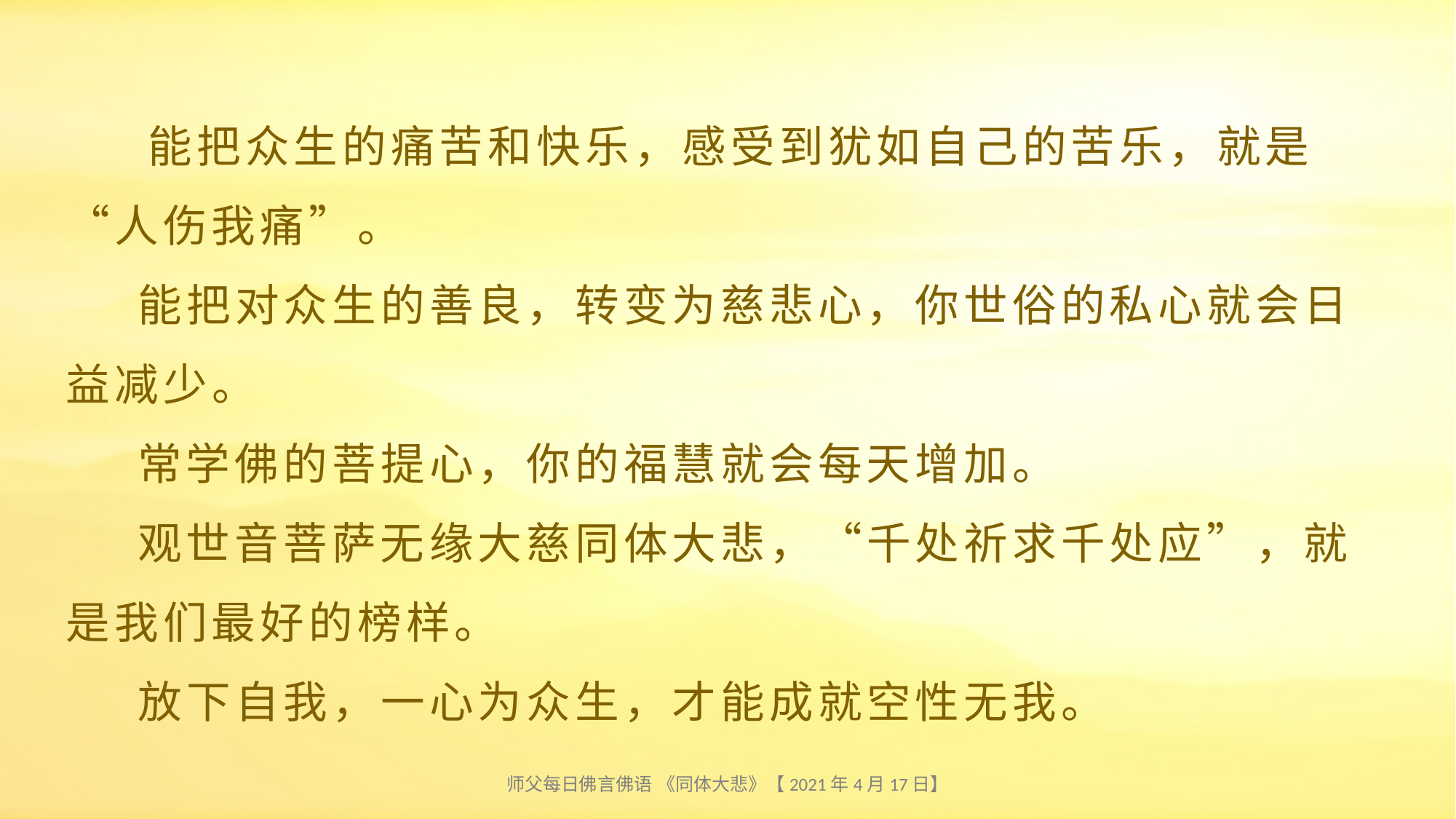

# 能把众生的痛苦和快乐，感受到犹如自己的苦乐，就是“人伤我痛”。 能把对众生的善良，转变为慈悲心，你世俗的私心就会日益减少。 常学佛的菩提心，你的福慧就会每天增加。 观世音菩萨无缘大慈同体大悲，“千处祈求千处应”，就是我们最好的榜样。 放下自我，一心为众生，才能成就空性无我。
师父每日佛言佛语 《同体大悲》【2021年4月17日】